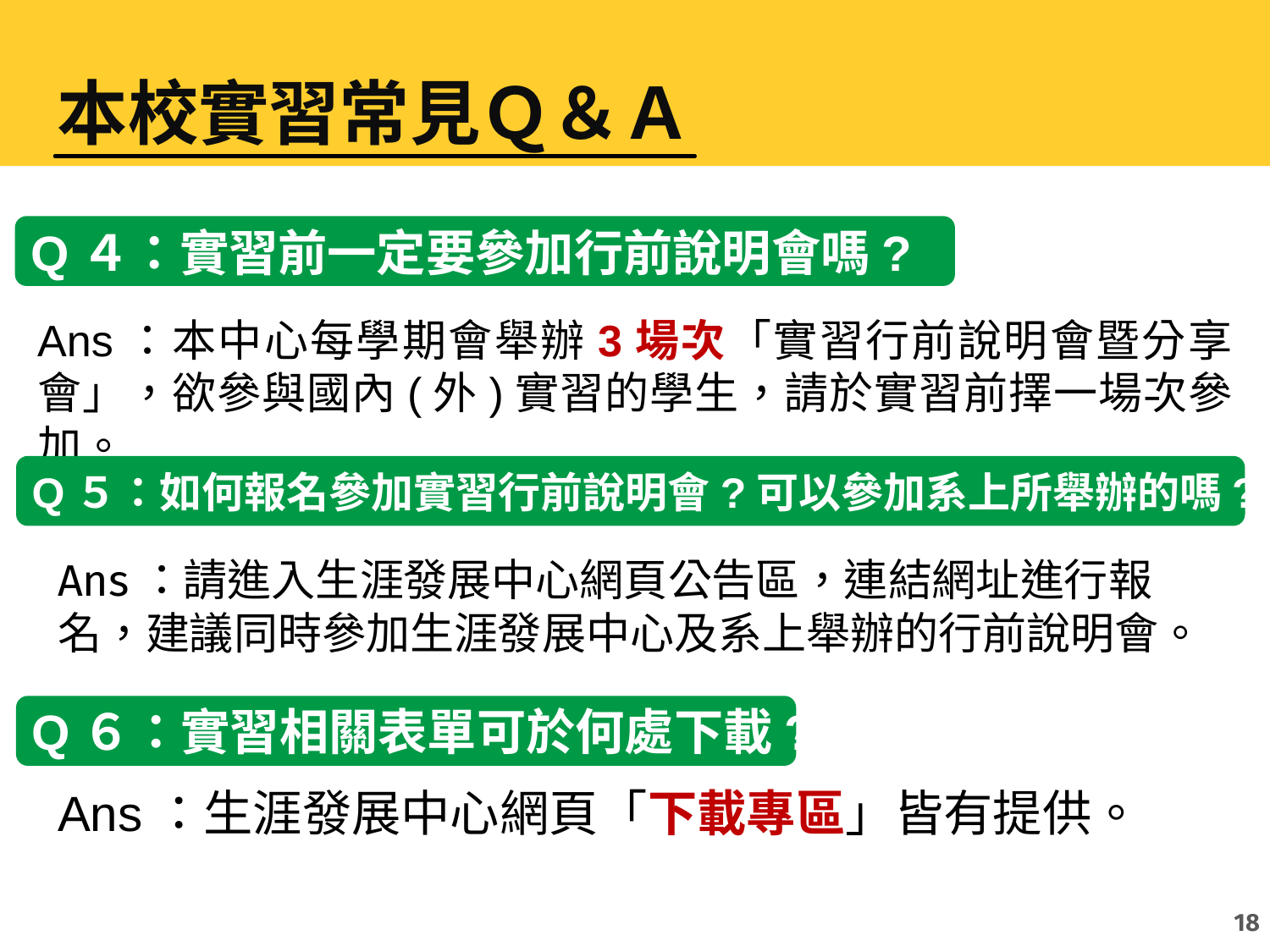

本校實習常見Ｑ＆Ａ
Q４：實習前一定要參加行前說明會嗎?
Ans：本中心每學期會舉辦3場次「實習行前說明會暨分享會」，欲參與國內(外)實習的學生，請於實習前擇一場次參加。
Q５：如何報名參加實習行前說明會?可以參加系上所舉辦的嗎?
Ans：請進入生涯發展中心網頁公告區，連結網址進行報名，建議同時參加生涯發展中心及系上舉辦的行前說明會。
Q６：實習相關表單可於何處下載?
Ans：生涯發展中心網頁「下載專區」皆有提供。